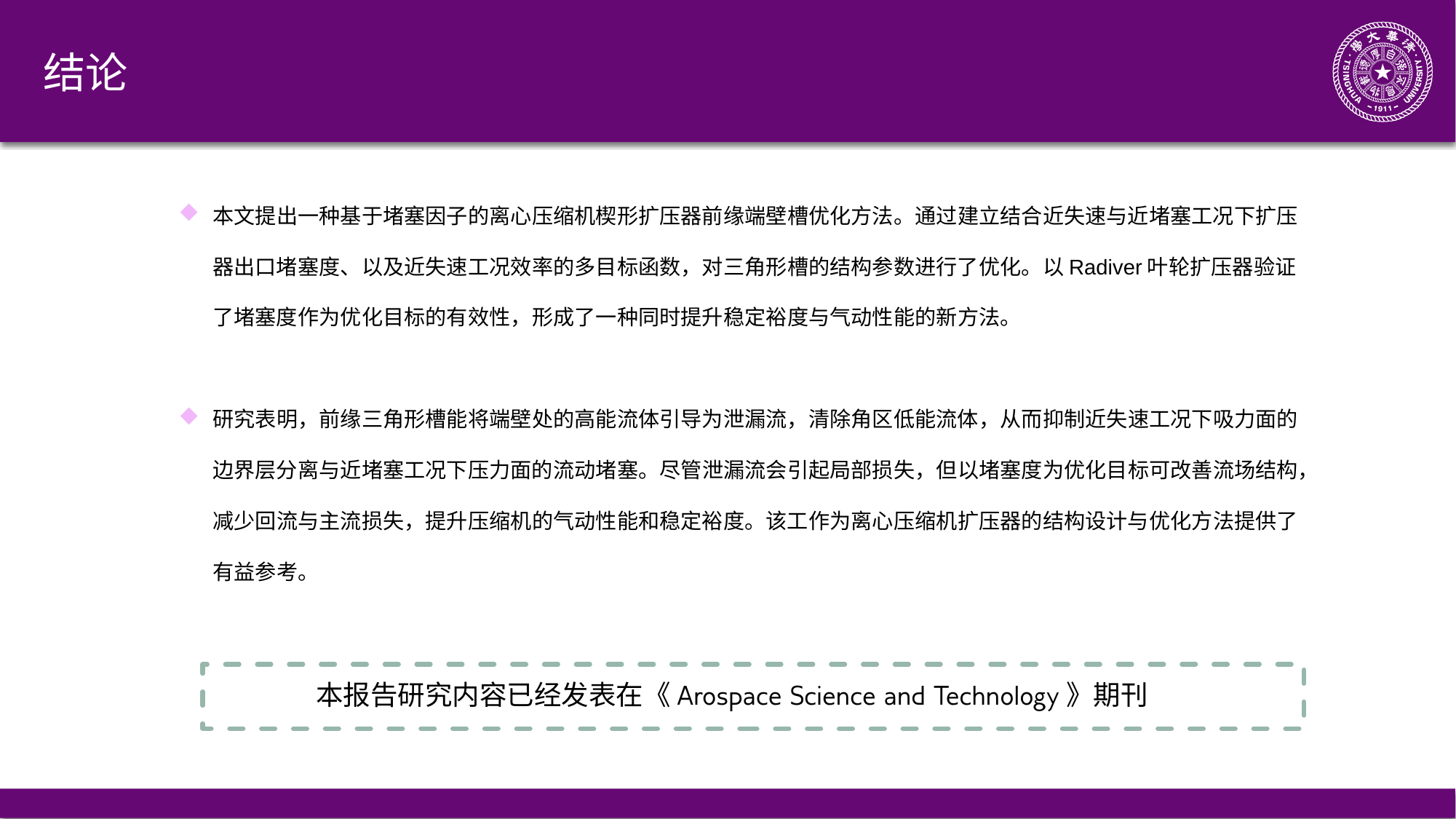

# 结论

本文提出一种基于堵塞因子的离心压缩机楔形扩压器前缘端壁槽优化方法。通过建立结合近失速与近堵塞工况下扩压器出口堵塞度、以及近失速工况效率的多目标函数，对三角形槽的结构参数进行了优化。以Radiver叶轮扩压器验证了堵塞度作为优化目标的有效性，形成了一种同时提升稳定裕度与气动性能的新方法。

研究表明，前缘三角形槽能将端壁处的高能流体引导为泄漏流，清除角区低能流体，从而抑制近失速工况下吸力面的边界层分离与近堵塞工况下压力面的流动堵塞。尽管泄漏流会引起局部损失，但以堵塞度为优化目标可改善流场结构，减少回流与主流损失，提升压缩机的气动性能和稳定裕度。该工作为离心压缩机扩压器的结构设计与优化方法提供了有益参考。

本报告研究内容已经发表在《Arospace Science and Technology》期刊